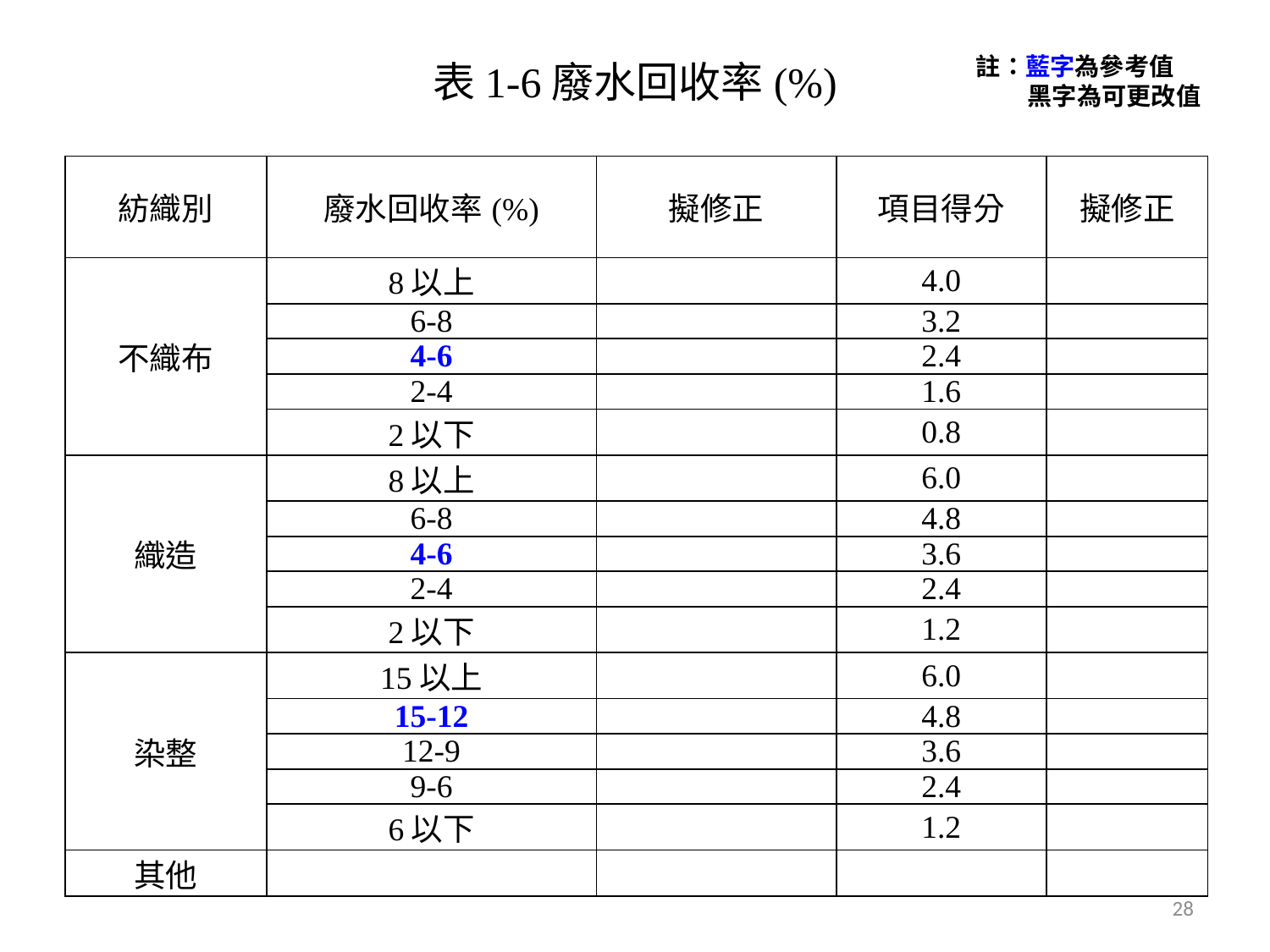

# 表1-6廢水回收率(%)
註：藍字為參考值
        黑字為可更改值

| 紡織別 | 廢水回收率(%) | 擬修正 | 項目得分 | 擬修正 |
| --- | --- | --- | --- | --- |
| 不織布 | 8以上 |  | 4.0 |  |
|  | 6-8 |  | 3.2 |  |
|  | 4-6 |  | 2.4 |  |
|  | 2-4 |  | 1.6 |  |
|  | 2以下 |  | 0.8 |  |
| 織造 | 8以上 |  | 6.0 |  |
|  | 6-8 |  | 4.8 |  |
|  | 4-6 |  | 3.6 |  |
|  | 2-4 |  | 2.4 |  |
|  | 2以下 |  | 1.2 |  |
| 染整 | 15以上 |  | 6.0 |  |
|  | 15-12 |  | 4.8 |  |
|  | 12-9 |  | 3.6 |  |
|  | 9-6 |  | 2.4 |  |
|  | 6以下 |  | 1.2 |  |
| 其他 |  |  |  |  |
28